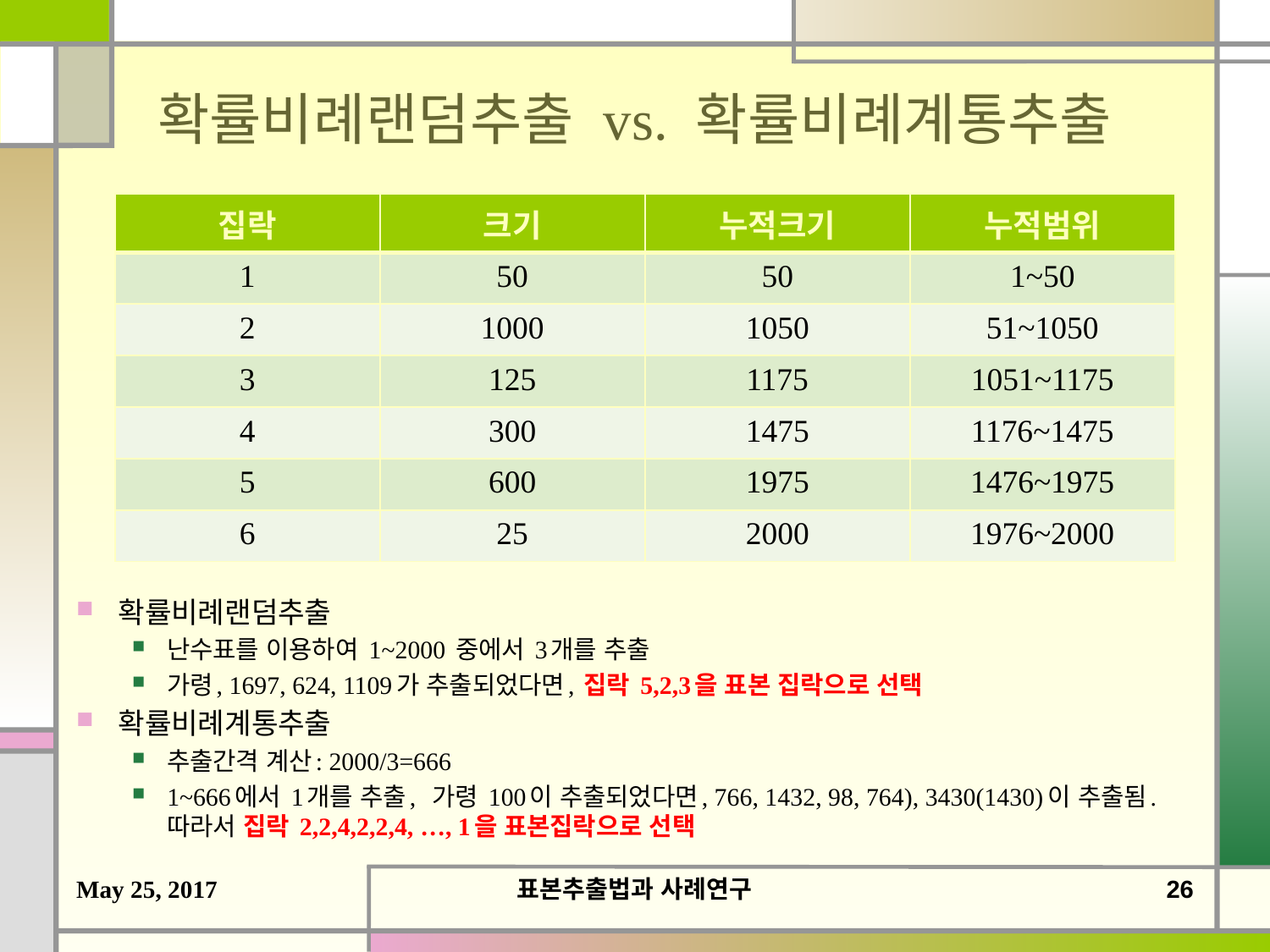

# 확률비례랜덤추출 vs. 확률비례계통추출
| 집락 | 크기 | 누적크기 | 누적범위 |
| --- | --- | --- | --- |
| 1 | 50 | 50 | 1~50 |
| 2 | 1000 | 1050 | 51~1050 |
| 3 | 125 | 1175 | 1051~1175 |
| 4 | 300 | 1475 | 1176~1475 |
| 5 | 600 | 1975 | 1476~1975 |
| 6 | 25 | 2000 | 1976~2000 |

확률비례랜덤추출
난수표를 이용하여 1~2000 중에서 3개를 추출
가령, 1697, 624, 1109가 추출되었다면, 집락 5,2,3을 표본 집락으로 선택
확률비례계통추출
추출간격 계산: 2000/3=666
1~666에서 1개를 추출,  가령 100이 추출되었다면, 766, 1432, 98, 764), 3430(1430)이 추출됨. 따라서 집락 2,2,4,2,2,4, …, 1을 표본집락으로 선택
May 25, 2017
표본추출법과 사례연구
26